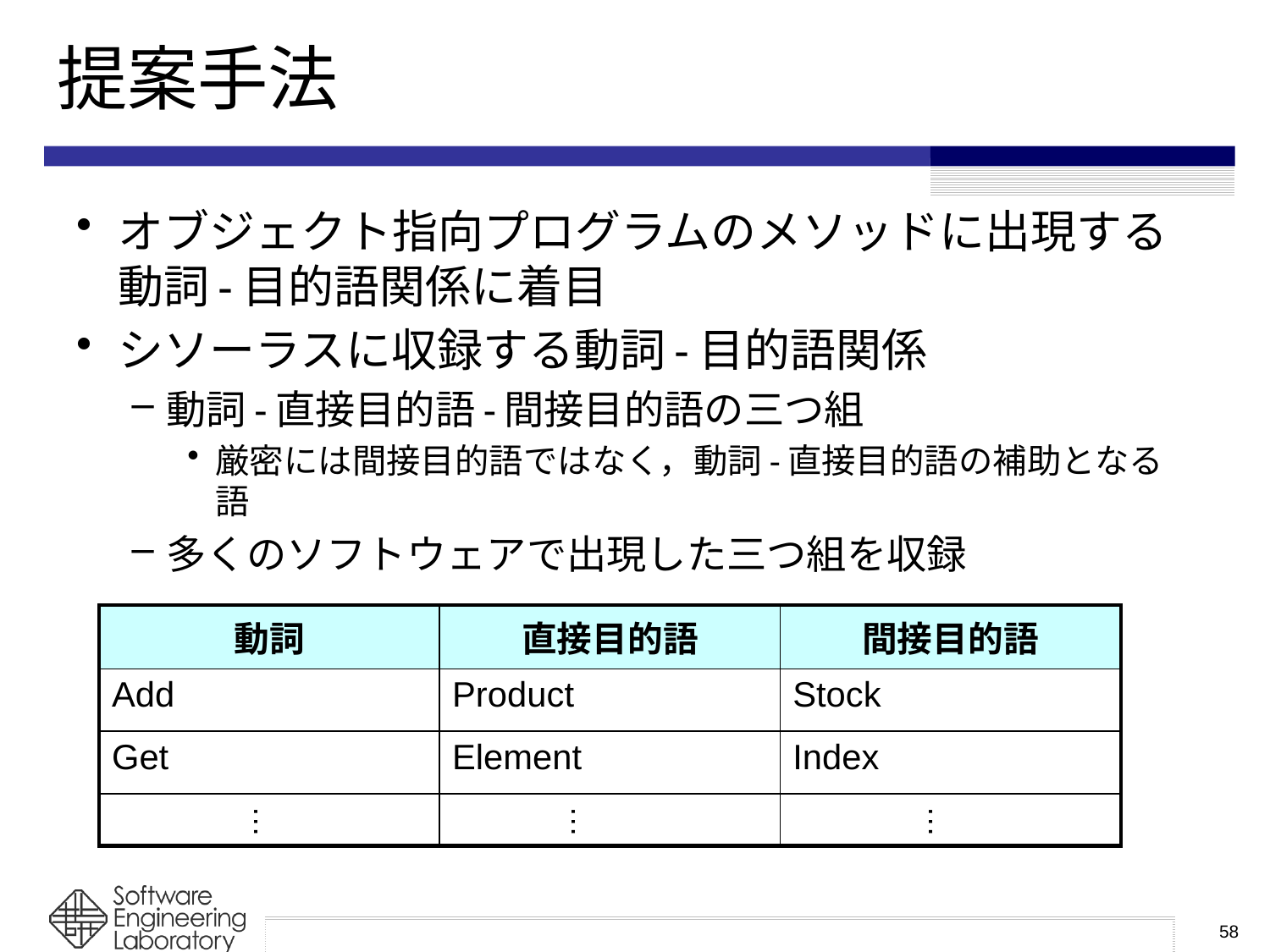

# 提案手法
オブジェクト指向プログラムのメソッドに出現する動詞-目的語関係に着目
シソーラスに収録する動詞-目的語関係
動詞-直接目的語-間接目的語の三つ組
厳密には間接目的語ではなく，動詞-直接目的語の補助となる語
多くのソフトウェアで出現した三つ組を収録
| 動詞 | 直接目的語 | 間接目的語 |
| --- | --- | --- |
| Add | Product | Stock |
| Get | Element | Index |
|  |  |  |
…
…
…
58